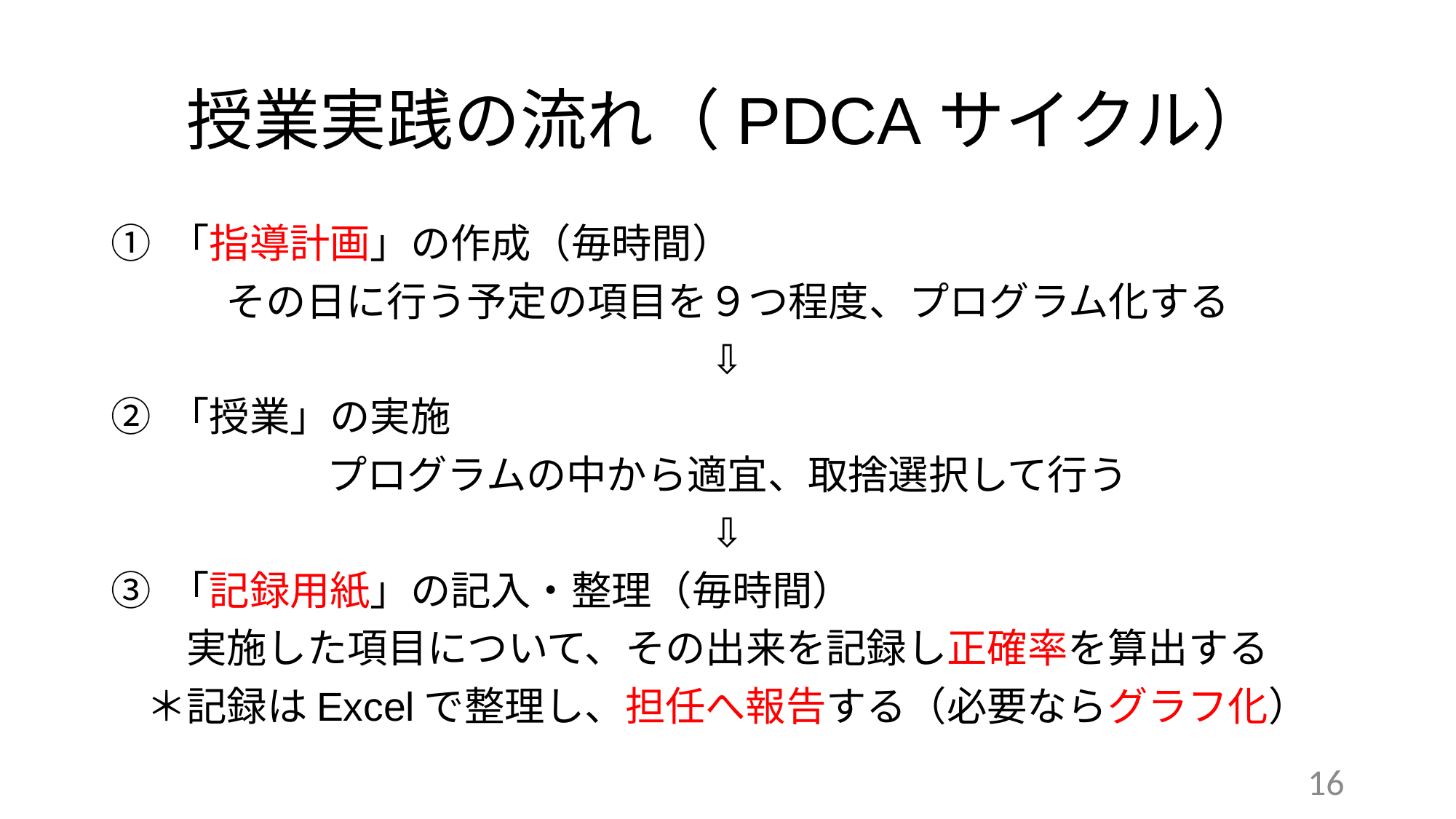

# 授業実践の流れ（PDCAサイクル）
① 「指導計画」の作成（毎時間）
その日に行う予定の項目を９つ程度、プログラム化する
⇩
② 「授業」の実施
プログラムの中から適宜、取捨選択して行う
⇩
③ 「記録用紙」の記入・整理（毎時間）
実施した項目について、その出来を記録し正確率を算出する
＊記録はExcelで整理し、担任へ報告する（必要ならグラフ化）
16